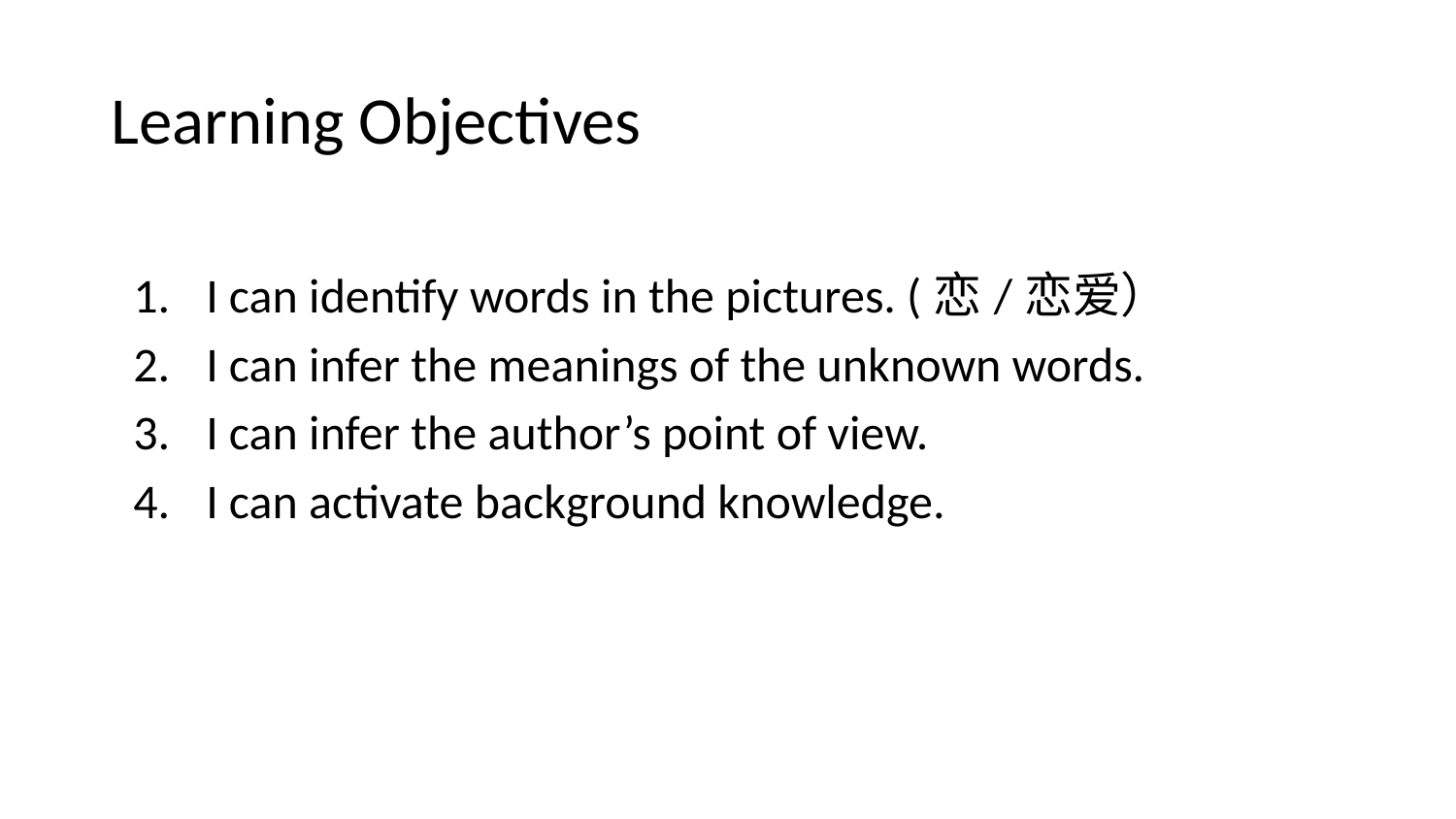

# Learning Objectives
I can identify words in the pictures. (恋/恋爱）
I can infer the meanings of the unknown words.
I can infer the author’s point of view.
I can activate background knowledge.